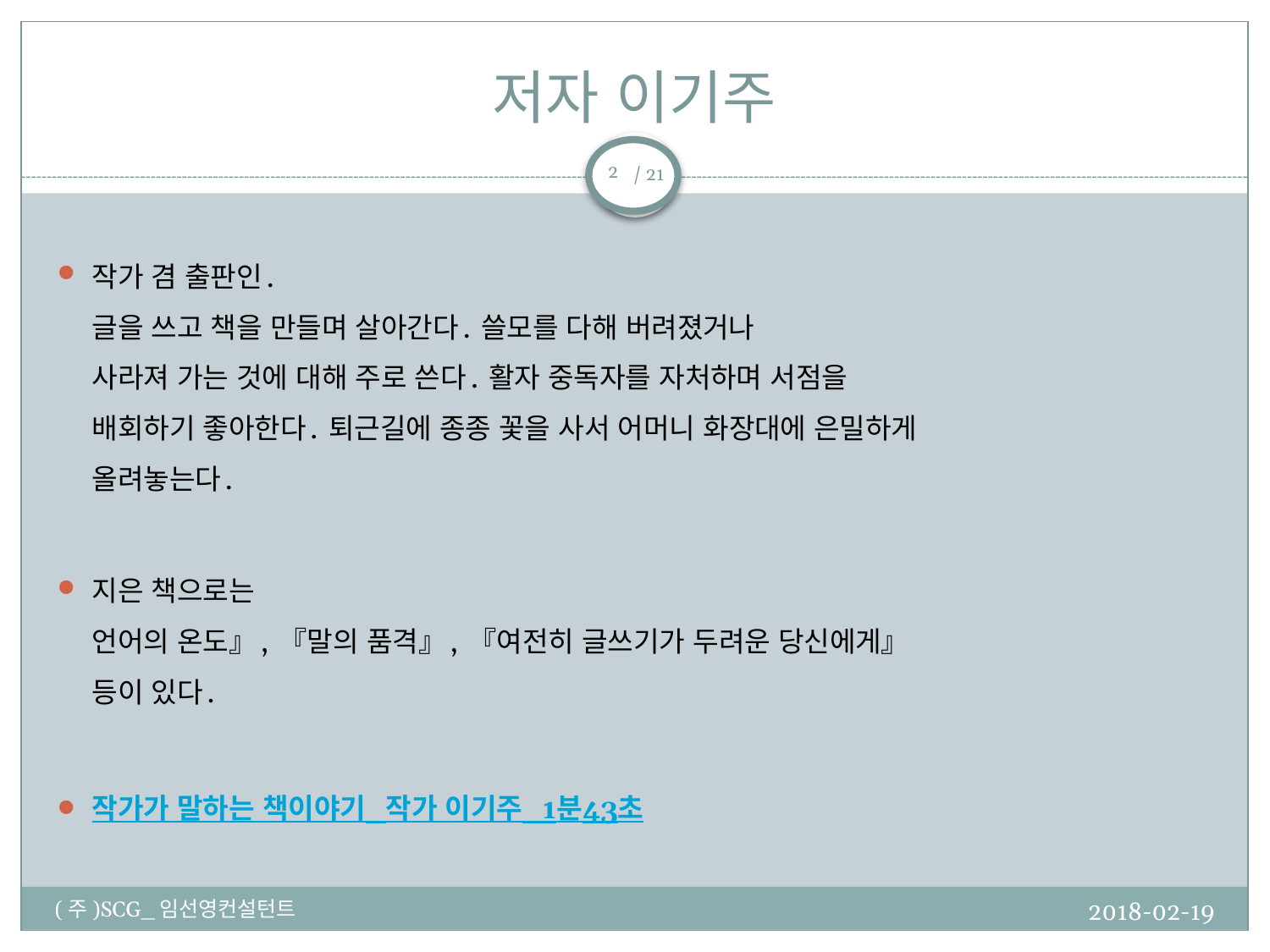

# 저자 이기주
2
작가 겸 출판인.
글을 쓰고 책을 만들며 살아간다. 쓸모를 다해 버려졌거나
사라져 가는 것에 대해 주로 쓴다. 활자 중독자를 자처하며 서점을
배회하기 좋아한다. 퇴근길에 종종 꽃을 사서 어머니 화장대에 은밀하게
올려놓는다.

지은 책으로는
언어의 온도』, 『말의 품격』, 『여전히 글쓰기가 두려운 당신에게』
등이 있다.

작가가 말하는 책이야기_작가 이기주_1분43초

2018-02-19
(주)SCG_임선영컨설턴트